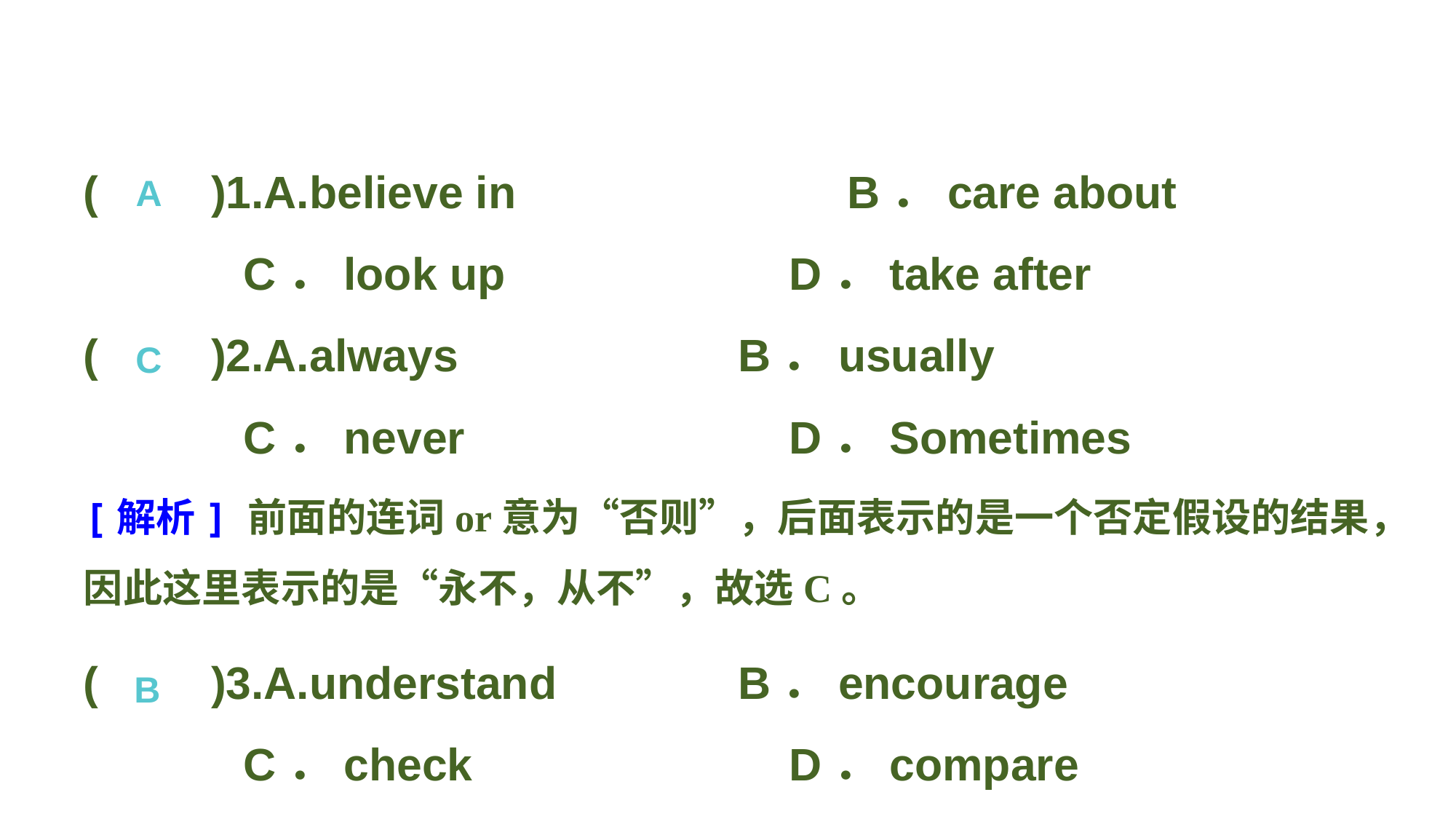

(　　)1.A.believe in  			B．care about
C．look up 			D．take after
(　　)2.A.always  			B．usually
C．never  			D．Sometimes

(　　)3.A.understand  		B．encourage
C．check  			D．compare
A
C
[解析] 前面的连词or意为“否则”，后面表示的是一个否定假设的结果，因此这里表示的是“永不，从不”，故选C。
B